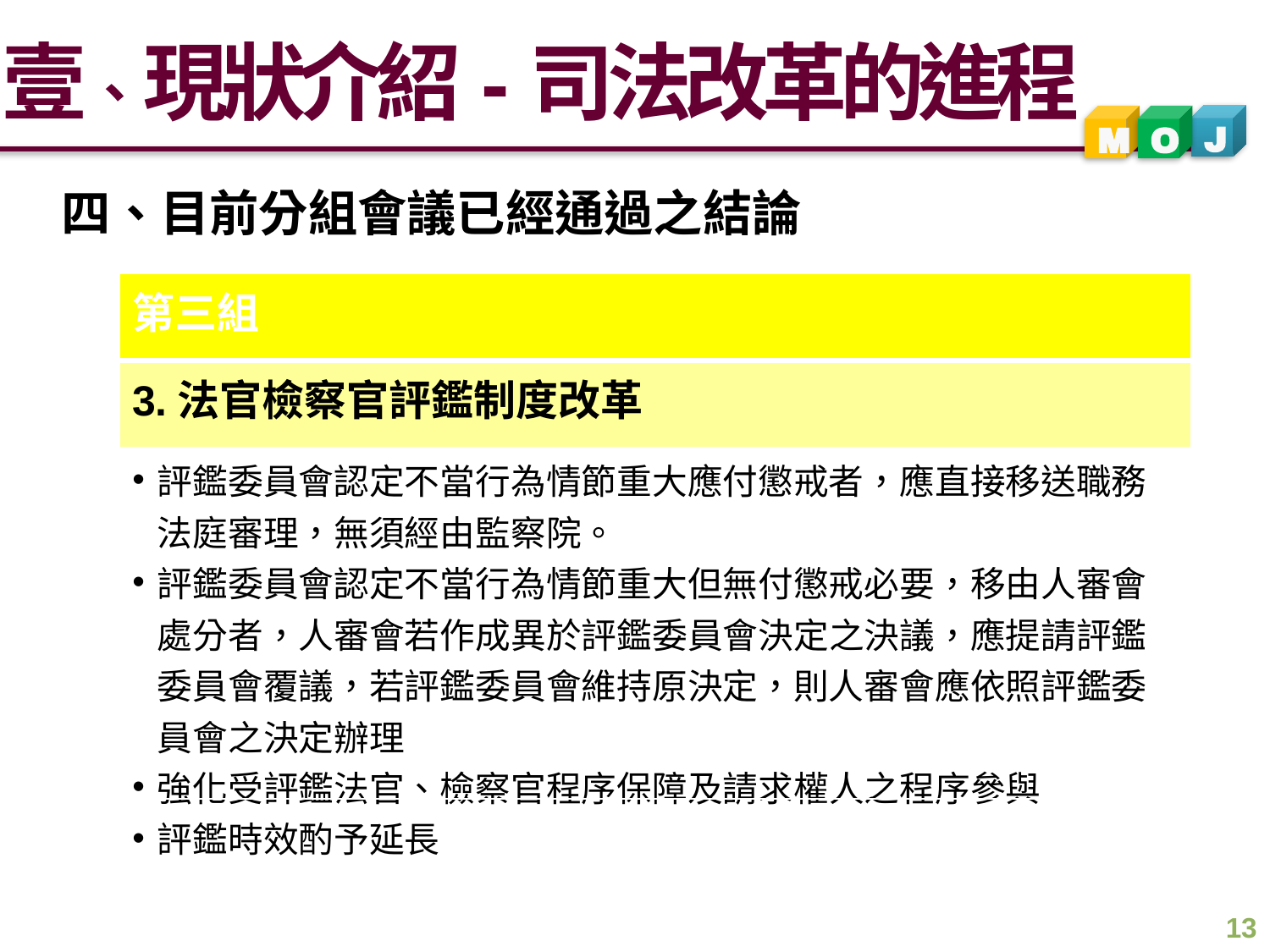

壹、現狀介紹-司法改革的進程
J
M
O
四、目前分組會議已經通過之結論
| 第三組 |
| --- |
| 3.法官檢察官評鑑制度改革 |
| 評鑑委員會認定不當行為情節重大應付懲戒者，應直接移送職務法庭審理，無須經由監察院。 評鑑委員會認定不當行為情節重大但無付懲戒必要，移由人審會處分者，人審會若作成異於評鑑委員會決定之決議，應提請評鑑委員會覆議，若評鑑委員會維持原決定，則人審會應依照評鑑委員會之決定辦理 強化受評鑑法官、檢察官程序保障及請求權人之程序參與 評鑑時效酌予延長 |
13